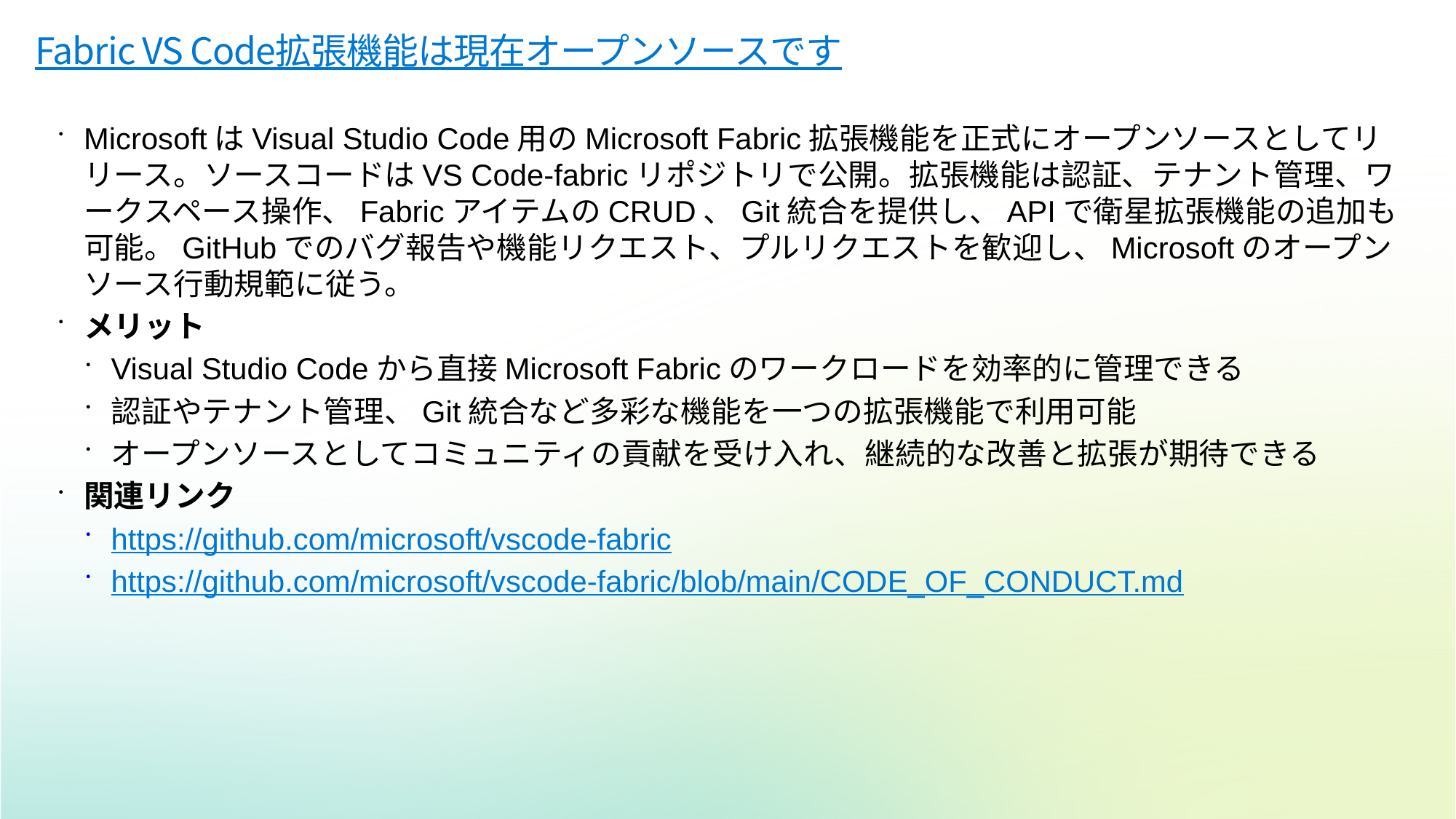

# Fabric VS Code拡張機能は現在オープンソースです
MicrosoftはVisual Studio Code用のMicrosoft Fabric拡張機能を正式にオープンソースとしてリリース。ソースコードはVS Code-fabricリポジトリで公開。拡張機能は認証、テナント管理、ワークスペース操作、FabricアイテムのCRUD、Git統合を提供し、APIで衛星拡張機能の追加も可能。GitHubでのバグ報告や機能リクエスト、プルリクエストを歓迎し、Microsoftのオープンソース行動規範に従う。
メリット
Visual Studio Codeから直接Microsoft Fabricのワークロードを効率的に管理できる
認証やテナント管理、Git統合など多彩な機能を一つの拡張機能で利用可能
オープンソースとしてコミュニティの貢献を受け入れ、継続的な改善と拡張が期待できる
関連リンク
https://github.com/microsoft/vscode-fabric
https://github.com/microsoft/vscode-fabric/blob/main/CODE_OF_CONDUCT.md